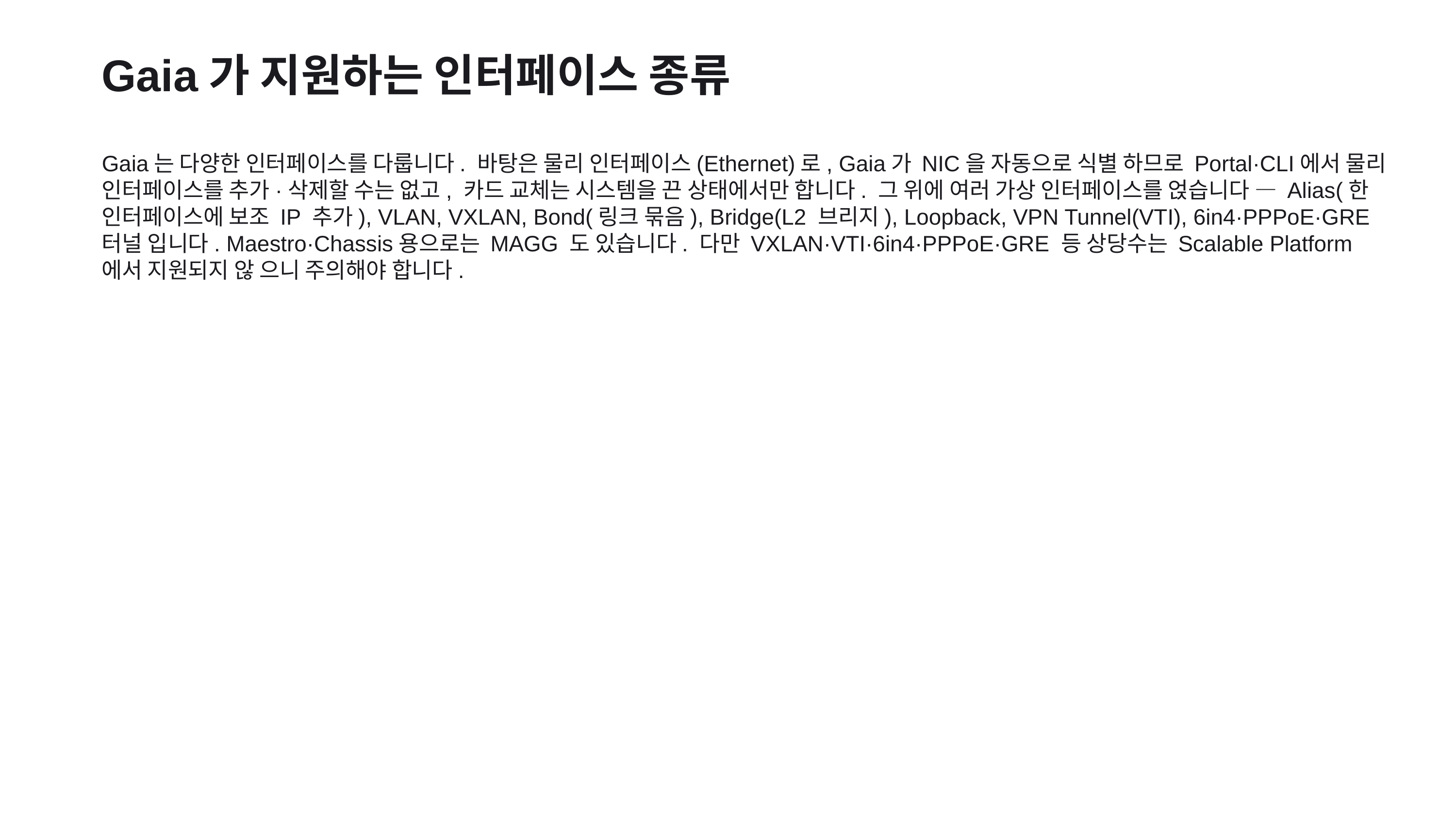

Gaia가 지원하는 인터페이스 종류
Gaia는 다양한 인터페이스를 다룹니다. 바탕은 물리 인터페이스(Ethernet)로, Gaia가 NIC을 자동으로 식별 하므로 Portal·CLI에서 물리 인터페이스를 추가·삭제할 수는 없고, 카드 교체는 시스템을 끈 상태에서만 합니다. 그 위에 여러 가상 인터페이스를 얹습니다 — Alias(한 인터페이스에 보조 IP 추가), VLAN, VXLAN, Bond(링크 묶음), Bridge(L2 브리지), Loopback, VPN Tunnel(VTI), 6in4·PPPoE·GRE 터널 입니다. Maestro·Chassis용으로는 MAGG 도 있습니다. 다만 VXLAN·VTI·6in4·PPPoE·GRE 등 상당수는 Scalable Platform에서 지원되지 않 으니 주의해야 합니다.